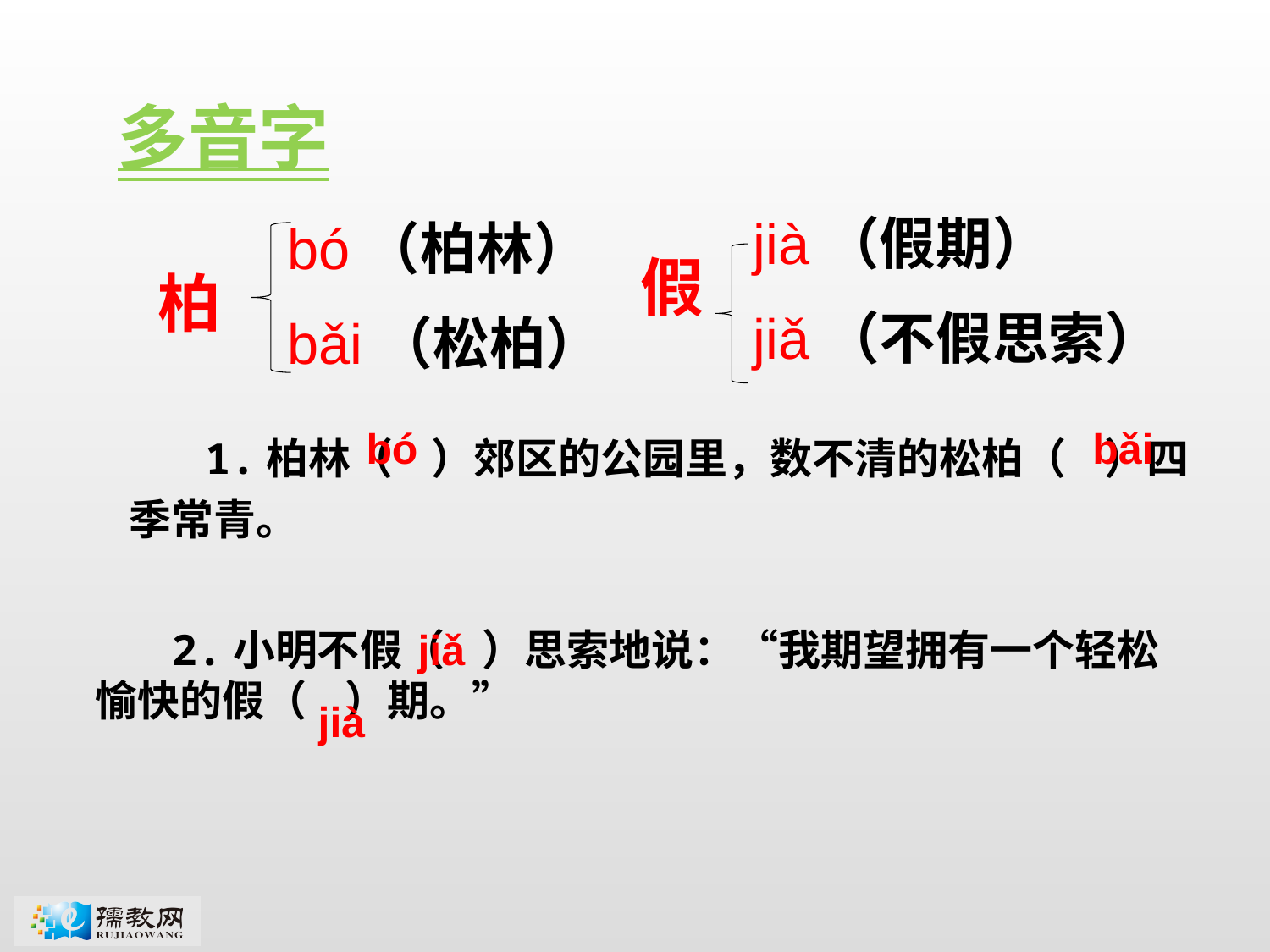

多音字
   jià（假期）
   jiǎ（不假思索）
   bó（柏林）
   bǎi（松柏）

假

柏
   1.柏林（    ）郊区的公园里，数不清的松柏（    ）四季常青。
bó
bǎi
   2.小明不假（    ）思索地说：“我期望拥有一个轻松愉快的假（    ）期。”
jiǎ
jià